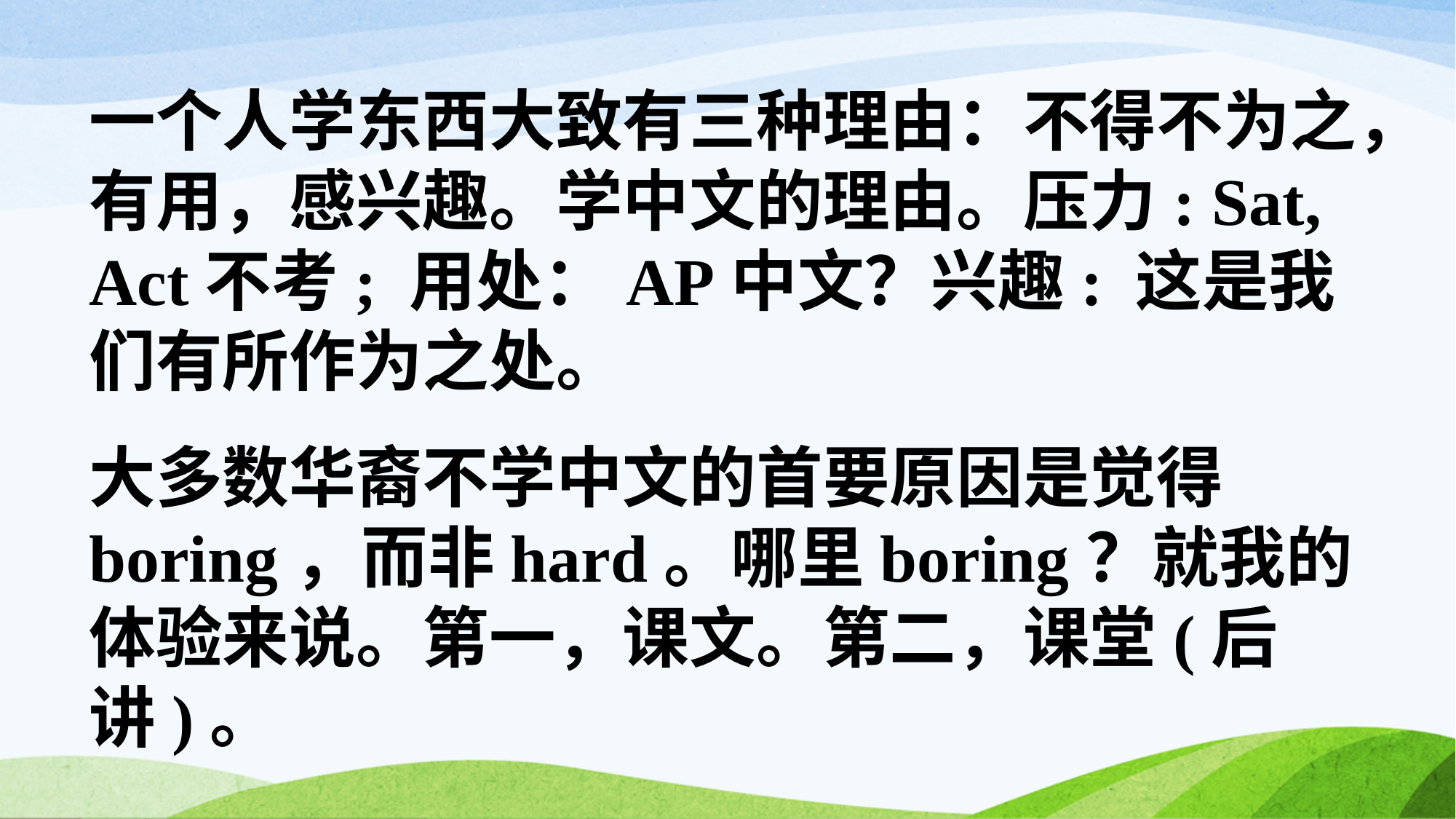

一个人学东西大致有三种理由：不得不为之，有用，感兴趣。学中文的理由。压力: Sat, Act不考; 用处：AP中文？兴趣: 这是我们有所作为之处。

大多数华裔不学中文的首要原因是觉得boring，而非hard。哪里boring？就我的体验来说。第一，课文。第二，课堂(后讲)。